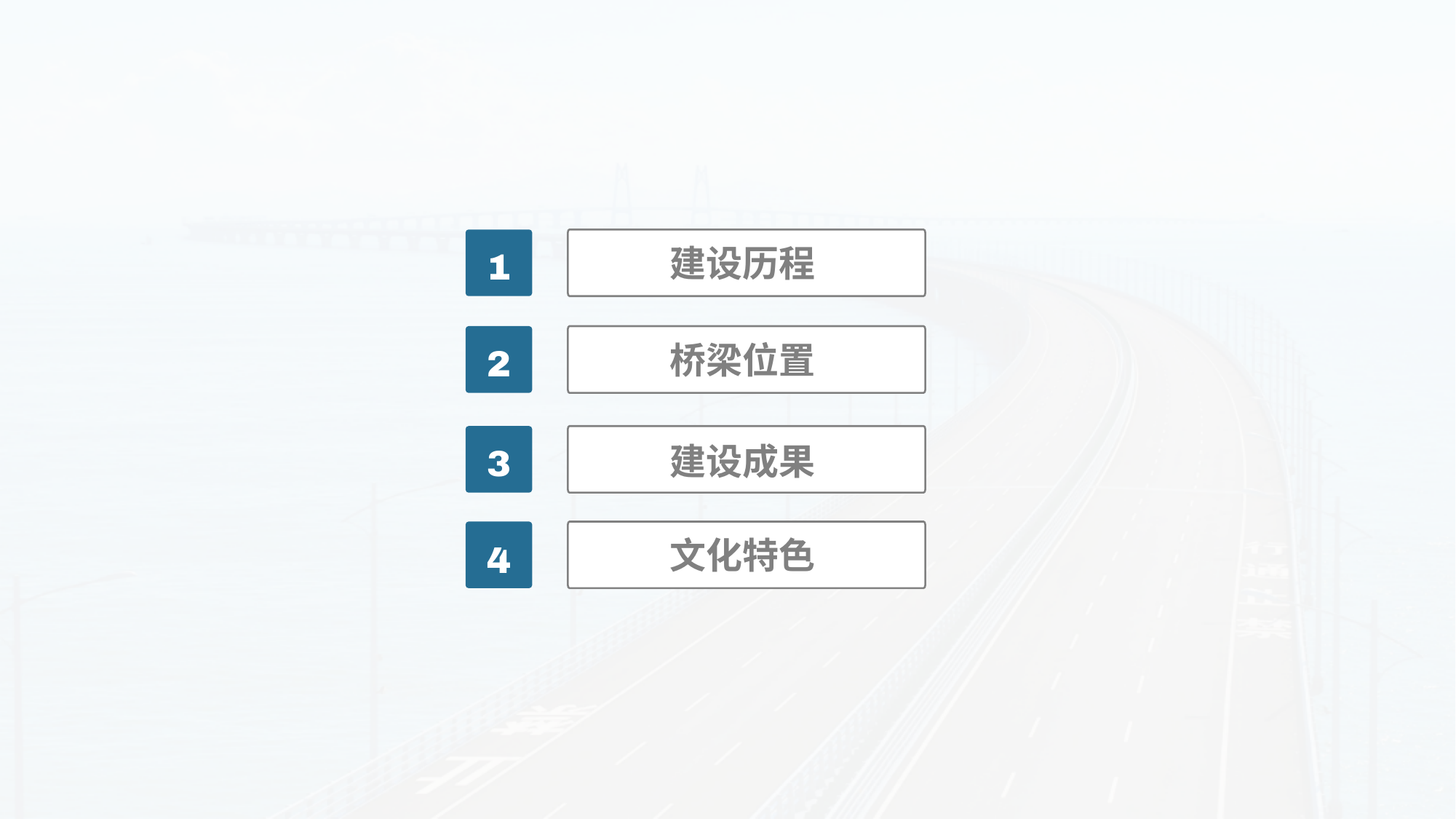

1

建设历程

2

桥梁位置

3

建设成果

4

文化特色